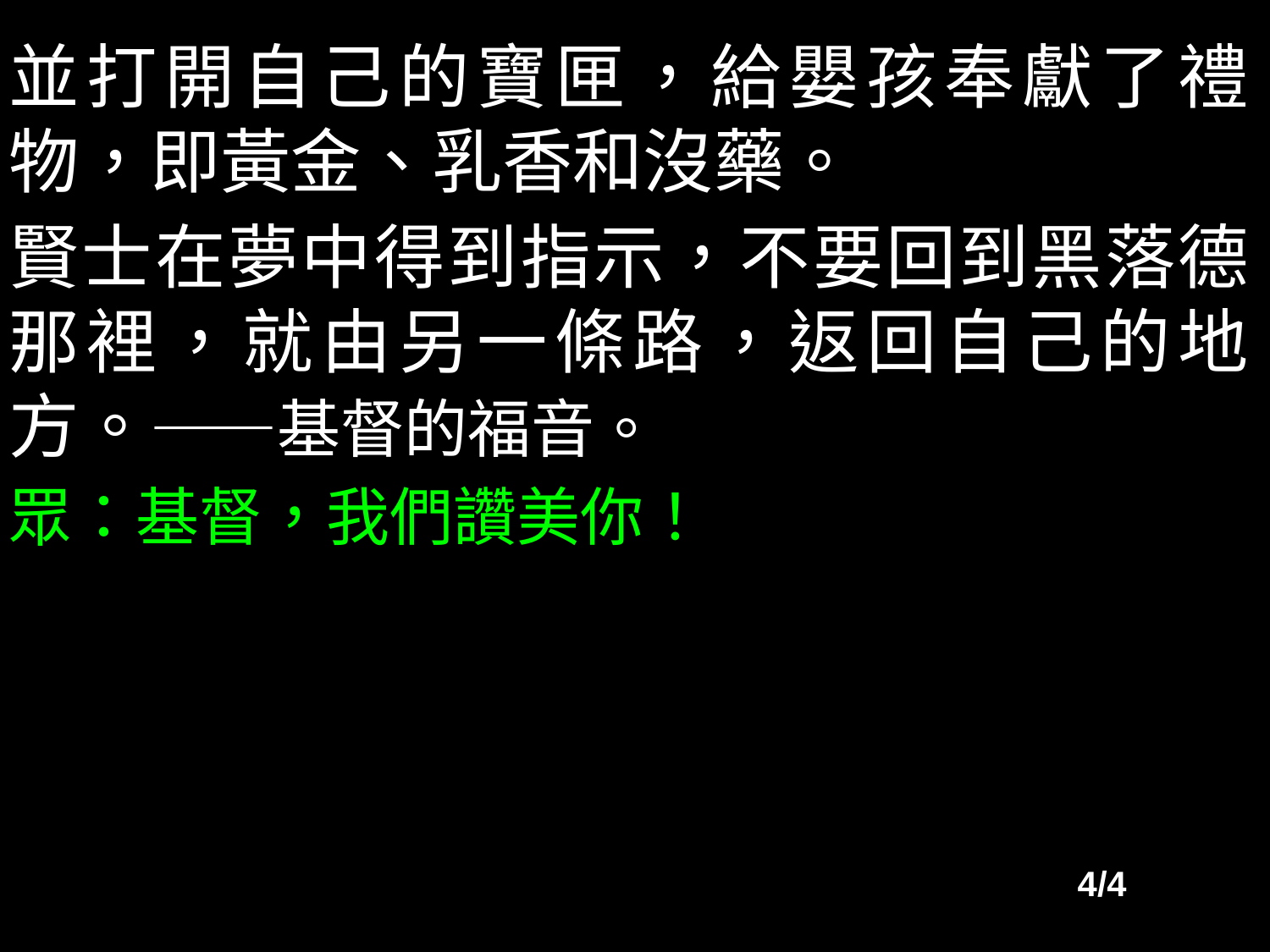

並打開自己的寶匣，給嬰孩奉獻了禮物，即黃金、乳香和沒藥。
賢士在夢中得到指示，不要回到黑落德那裡，就由另一條路，返回自己的地方。——基督的福音。
眾：基督，我們讚美你！

4/4